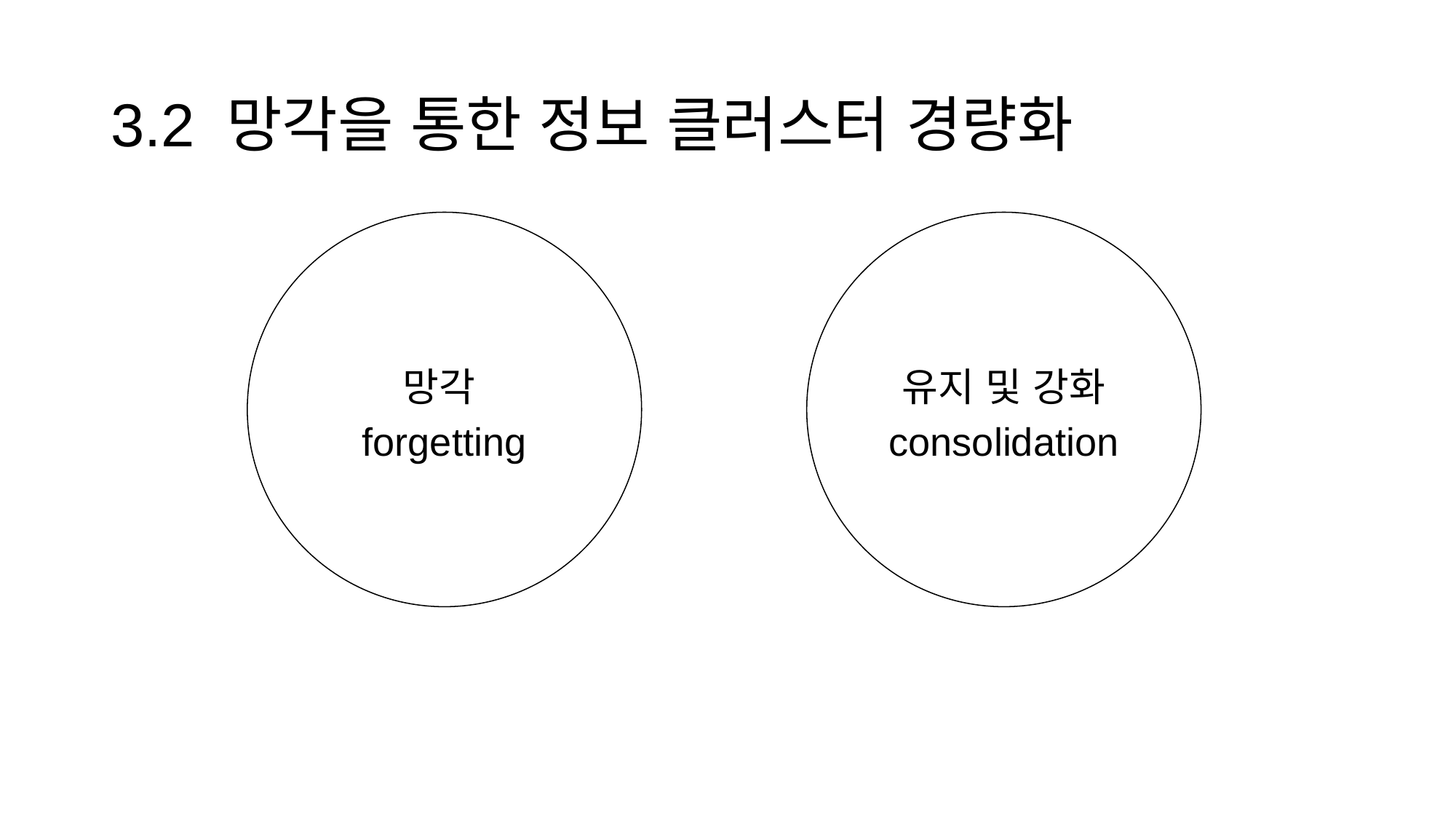

# 3.2 망각을 통한 정보 클러스터 경량화

망각 ​
forgetting

유지 및 강화​
consolidation